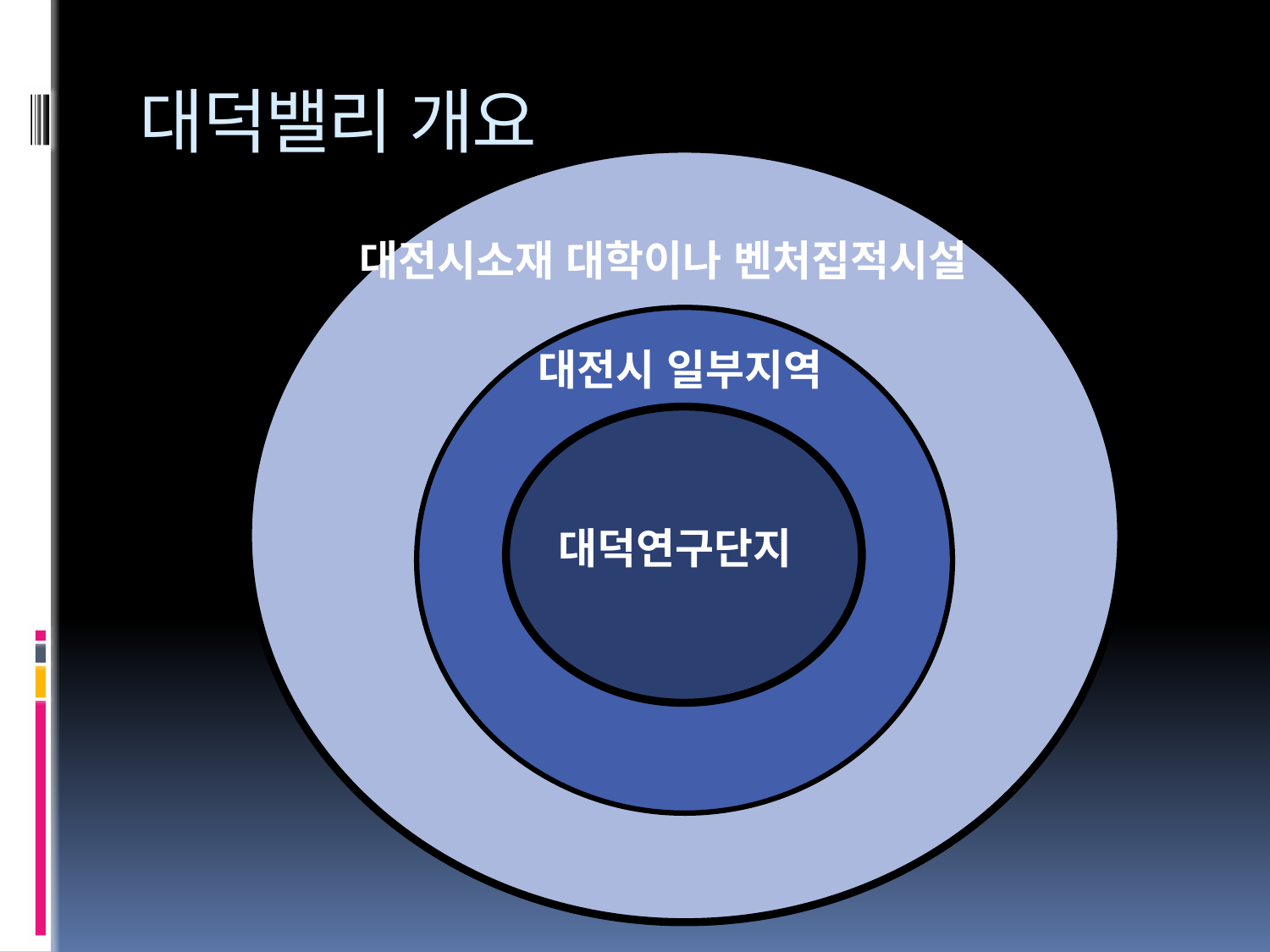

# 대덕밸리 개요

대전시소재 대학이나 벤처집적시설

대전시 일부지역

대덕연구단지